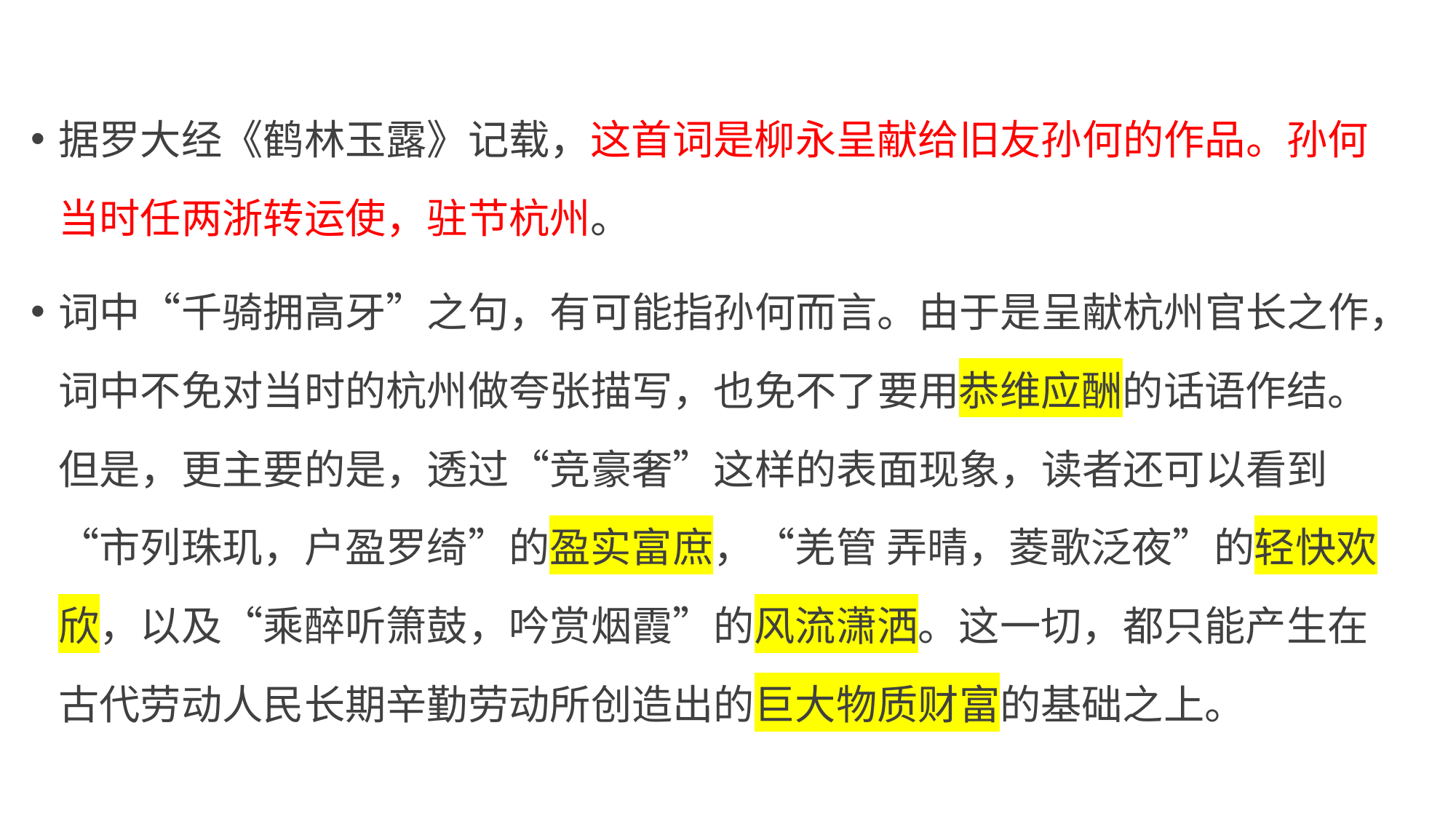

据罗大经《鹤林玉露》记载，这首词是柳永呈献给旧友孙何的作品。孙何当时任两浙转运使，驻节杭州。
词中“千骑拥高牙”之句，有可能指孙何而言。由于是呈献杭州官长之作，词中不免对当时的杭州做夸张描写，也免不了要用恭维应酬的话语作结。但是，更主要的是，透过“竞豪奢”这样的表面现象，读者还可以看到“市列珠玑，户盈罗绮”的盈实富庶，“羌管 弄晴，菱歌泛夜”的轻快欢欣，以及“乘醉听箫鼓，吟赏烟霞”的风流潇洒。这一切，都只能产生在古代劳动人民长期辛勤劳动所创造出的巨大物质财富的基础之上。